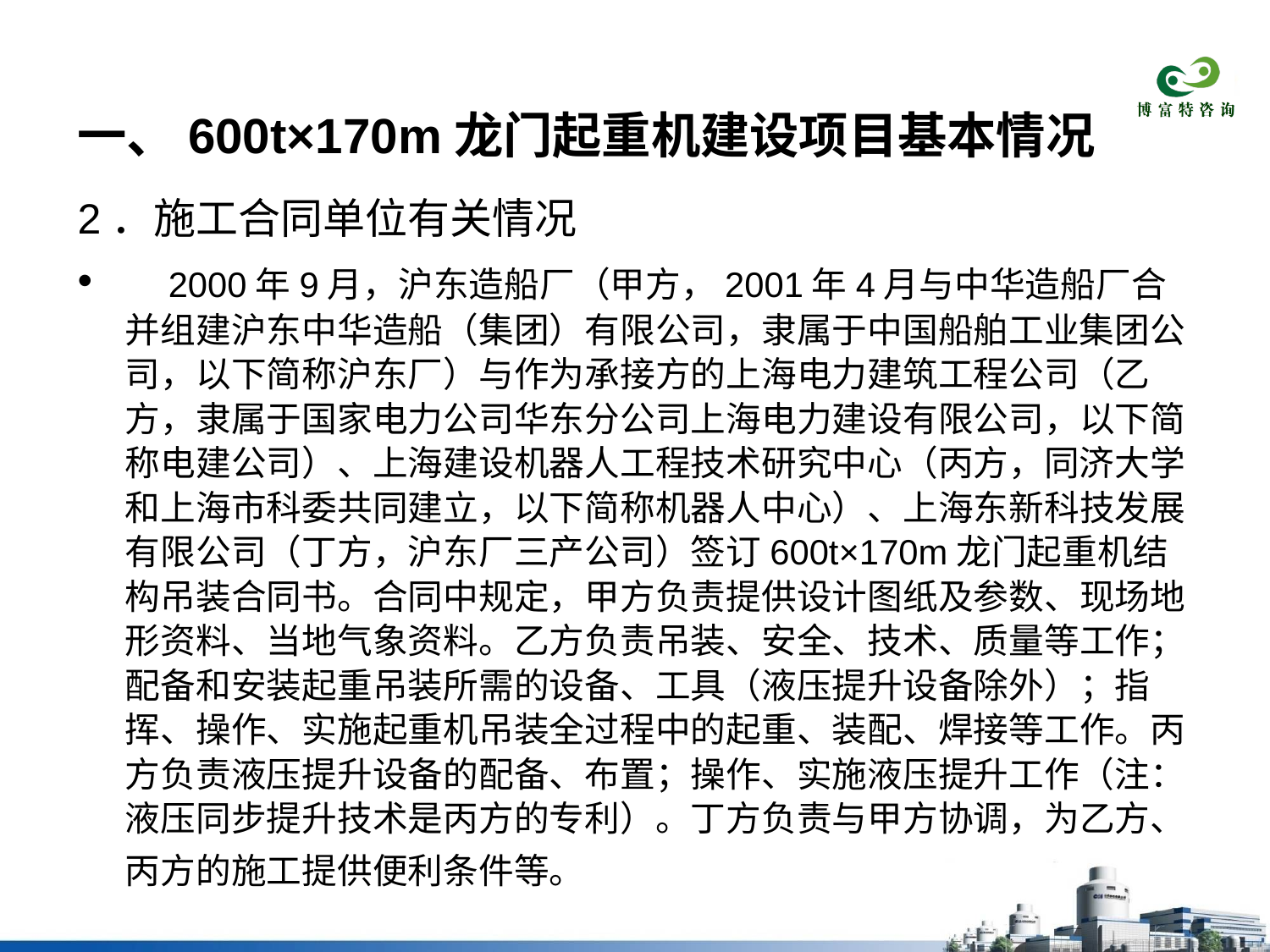

# 一、600t×170m龙门起重机建设项目基本情况 2．施工合同单位有关情况
    2000年9月，沪东造船厂（甲方，2001年4月与中华造船厂合并组建沪东中华造船（集团）有限公司，隶属于中国船舶工业集团公司，以下简称沪东厂）与作为承接方的上海电力建筑工程公司（乙方，隶属于国家电力公司华东分公司上海电力建设有限公司，以下简称电建公司）、上海建设机器人工程技术研究中心（丙方，同济大学和上海市科委共同建立，以下简称机器人中心）、上海东新科技发展有限公司（丁方，沪东厂三产公司）签订600t×170m龙门起重机结构吊装合同书。合同中规定，甲方负责提供设计图纸及参数、现场地形资料、当地气象资料。乙方负责吊装、安全、技术、质量等工作；配备和安装起重吊装所需的设备、工具（液压提升设备除外）；指挥、操作、实施起重机吊装全过程中的起重、装配、焊接等工作。丙方负责液压提升设备的配备、布置；操作、实施液压提升工作（注：液压同步提升技术是丙方的专利）。丁方负责与甲方协调，为乙方、丙方的施工提供便利条件等。